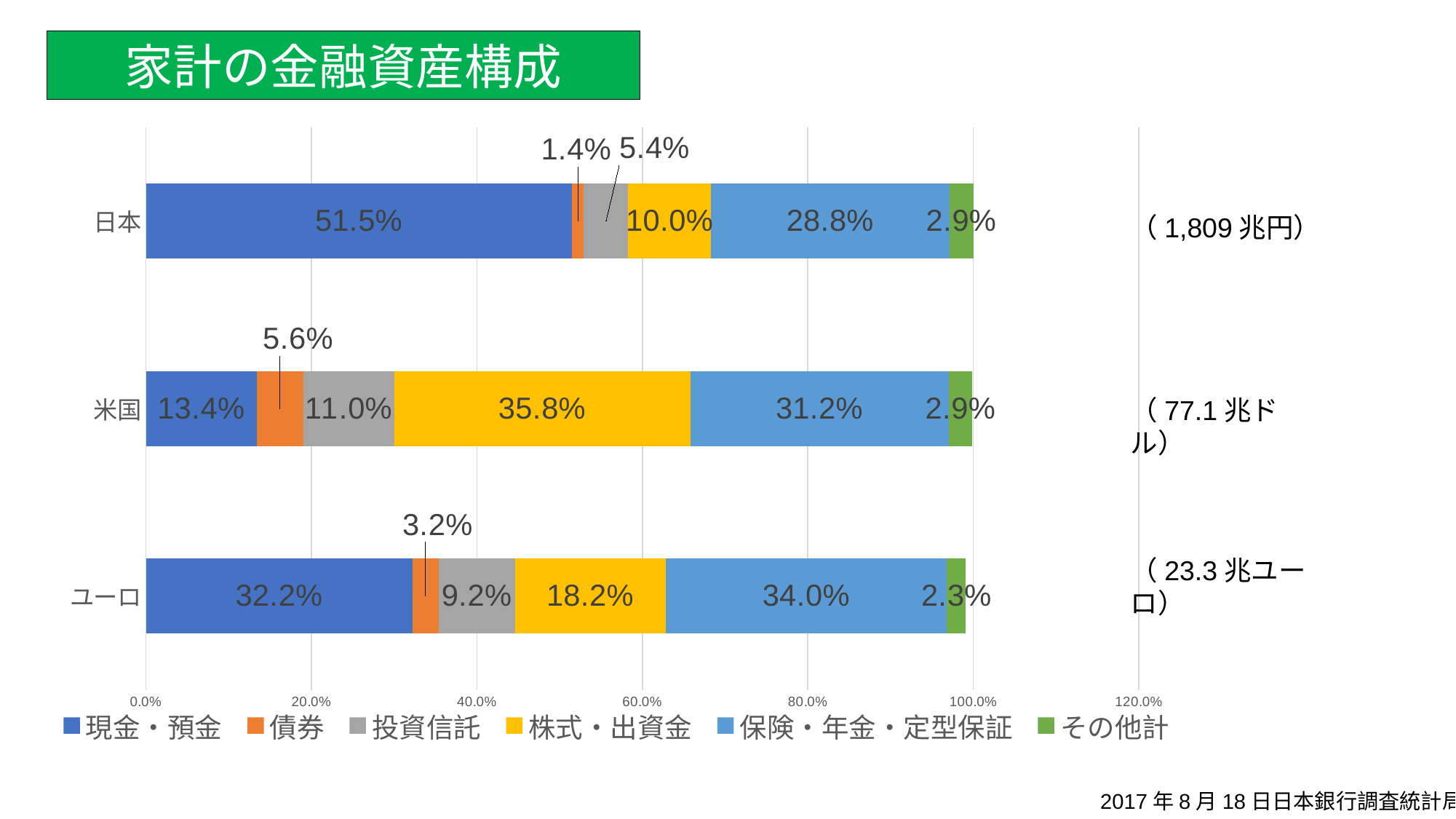

家計の金融資産構成

### Chart

| Category | 現金・預金 | 債券 | 投資信託 | 株式・出資金 | 保険・年金・定型保証 | その他計 |
|---|---|---|---|---|---|---|
| ユーロ | 0.322 | 0.032 | 0.092 | 0.182 | 0.34 | 0.023 |
| 米国 | 0.134 | 0.056 | 0.11 | 0.358 | 0.312 | 0.029 |
| 日本 | 0.515 | 0.014 | 0.054 | 0.1 | 0.288 | 0.029 |
（1,809兆円）
（77.1兆ドル）
（23.3兆ユーロ）
2017年8月18日日本銀行調査統計局